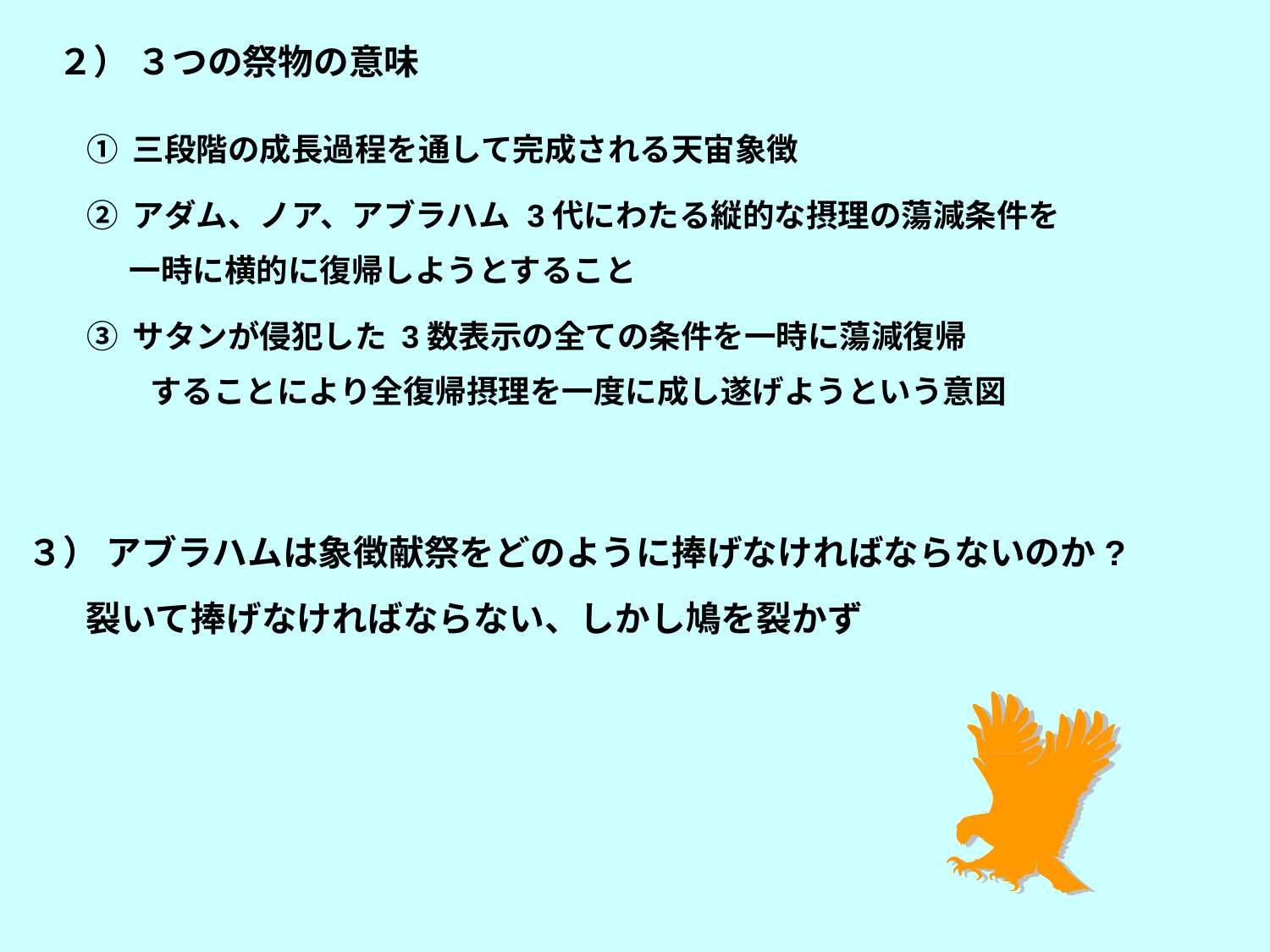

２） ３つの祭物の意味
① 三段階の成長過程を通して完成される天宙象徴
② アダム、ノア、アブラハム 3代にわたる縦的な摂理の蕩減条件を
    一時に横的に復帰しようとすること
③ サタンが侵犯した 3数表示の全ての条件を一時に蕩減復帰
　　することにより全復帰摂理を一度に成し遂げようという意図
３） アブラハムは象徴献祭をどのように捧げなければならないのか?
     裂いて捧げなければならない、しかし鳩を裂かず